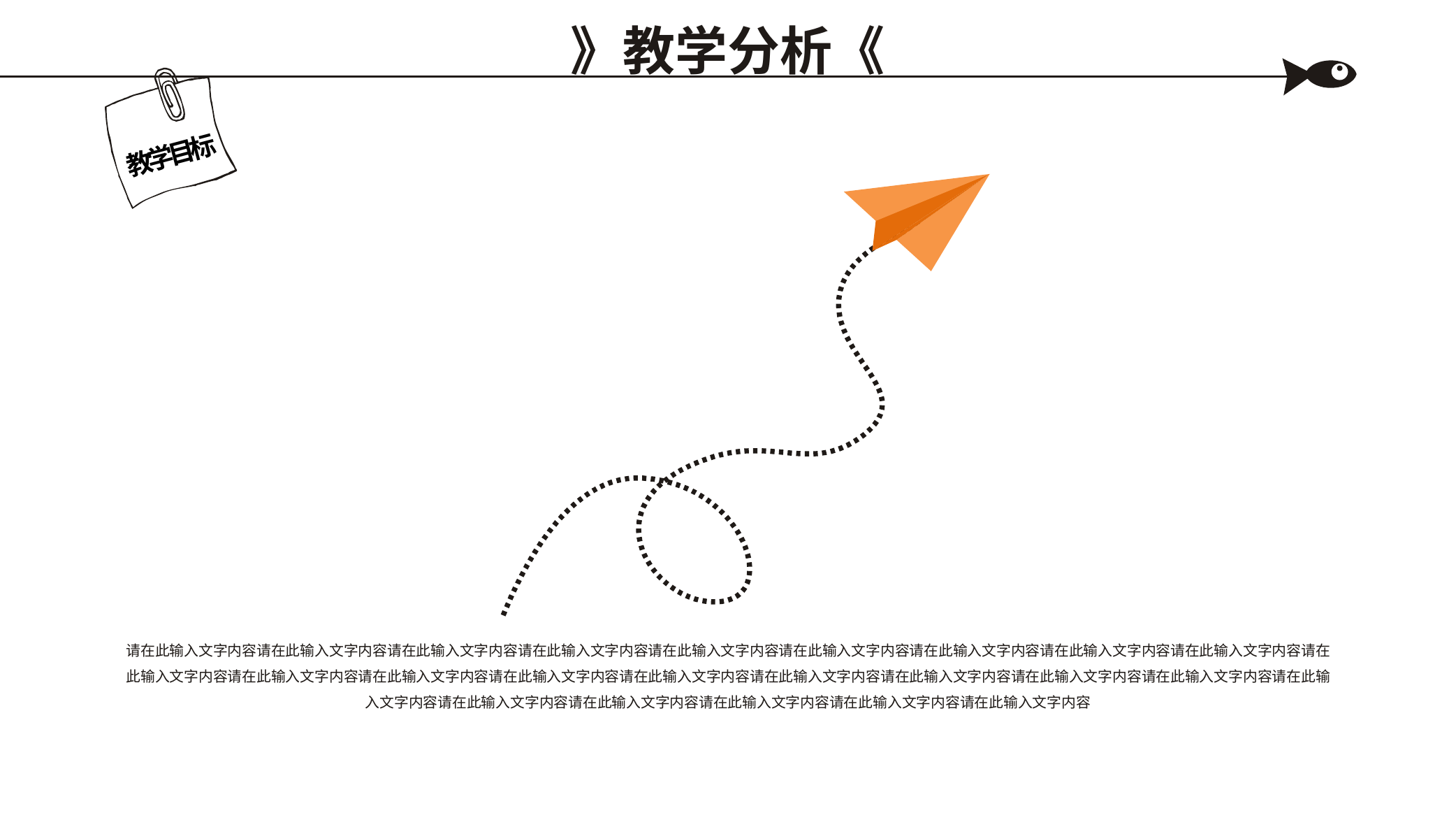

》教学分析《

教学目标

请在此输入文字内容请在此输入文字内容请在此输入文字内容请在此输入文字内容请在此输入文字内容请在此输入文字内容请在此输入文字内容请在此输入文字内容请在此输入文字内容请在此输入文字内容请在此输入文字内容请在此输入文字内容请在此输入文字内容请在此输入文字内容请在此输入文字内容请在此输入文字内容请在此输入文字内容请在此输入文字内容请在此输入文字内容请在此输入文字内容请在此输入文字内容请在此输入文字内容请在此输入文字内容请在此输入文字内容